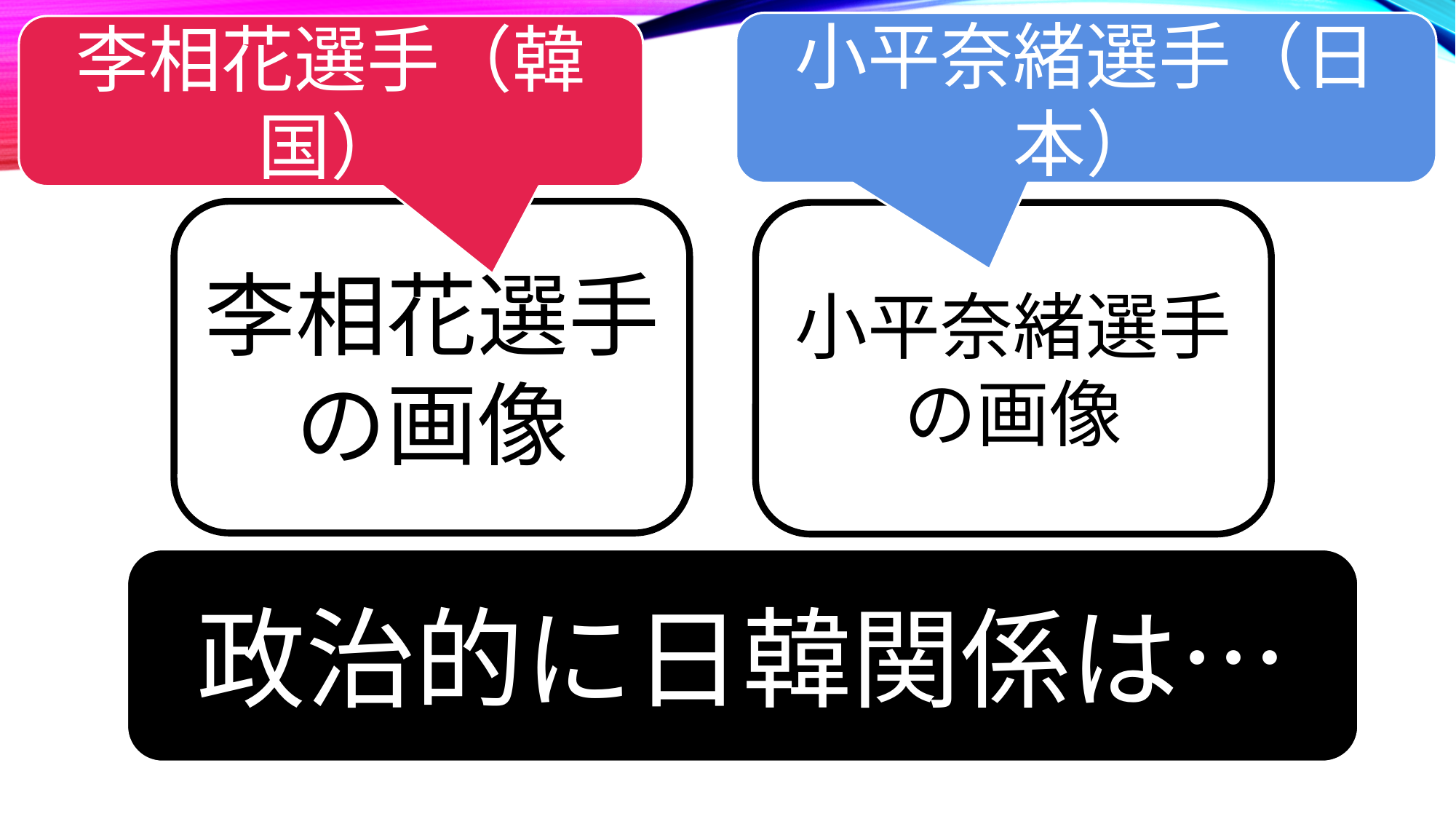

小平奈緒選手（日本）
李相花選手（韓国）
#
李相花選手の画像
小平奈緒選手の画像

政治的に日韓関係は…